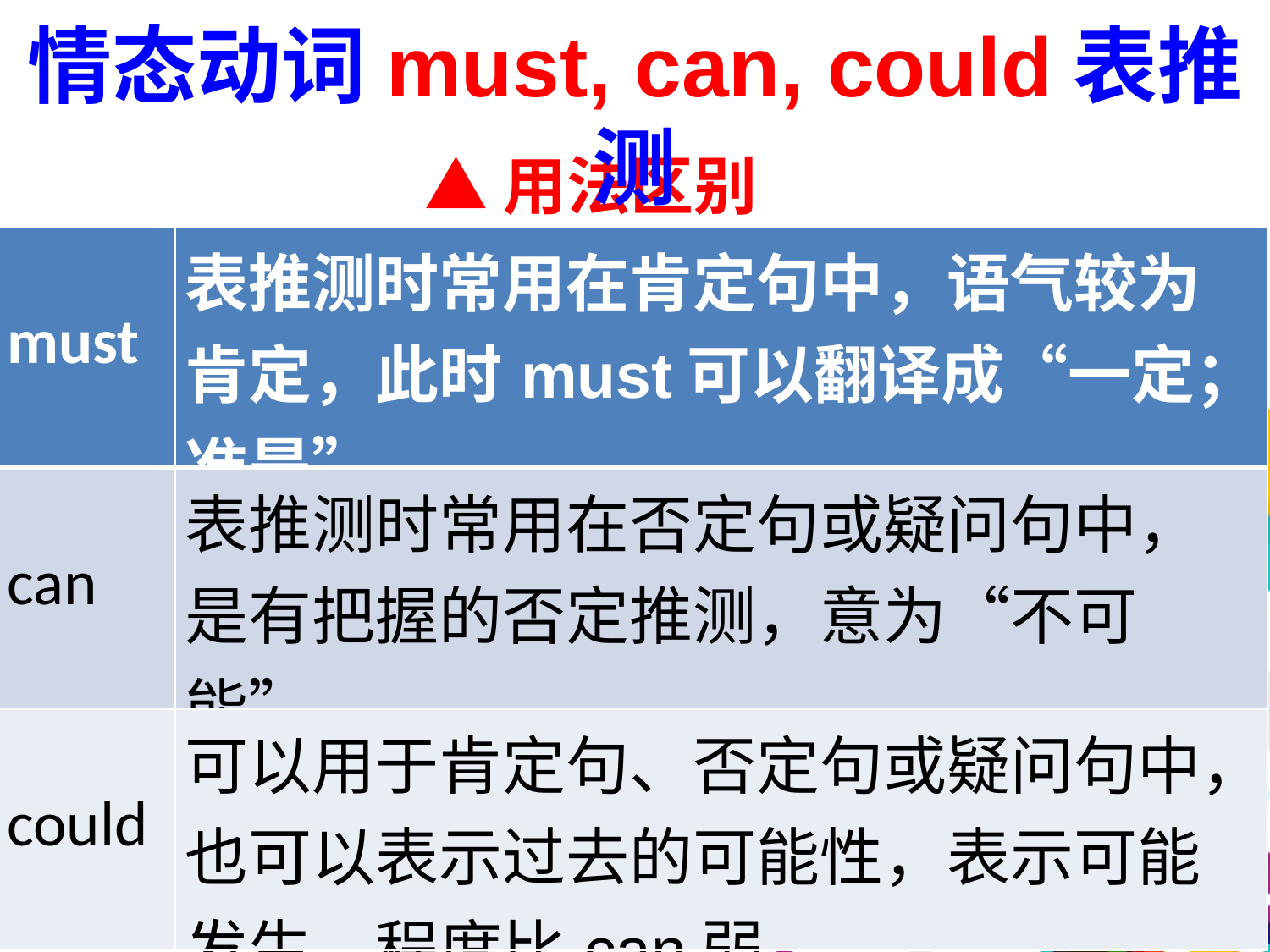

情态动词must, can, could表推测
▲用法区别
| must | 表推测时常用在肯定句中，语气较为肯定，此时must可以翻译成“一定；准是”。 |
| --- | --- |
| can | 表推测时常用在否定句或疑问句中，是有把握的否定推测，意为“不可能”。 |
| could | 可以用于肯定句、否定句或疑问句中，也可以表示过去的可能性，表示可能发生，程度比can弱。 |